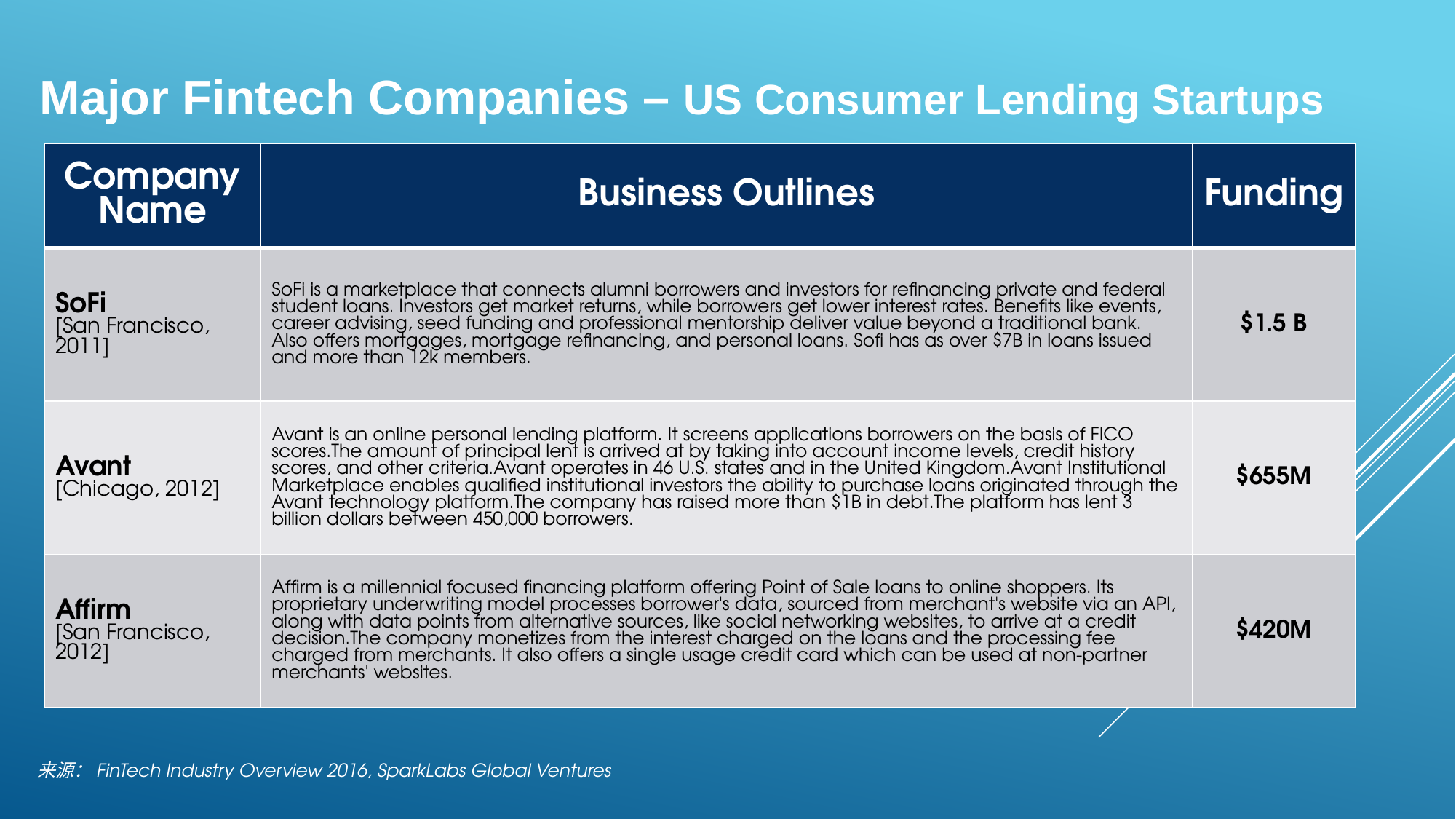

Major Fintech Companies – US Consumer Lending Startups
| Company Name | Business Outlines | Funding |
| --- | --- | --- |
| SoFi [San Francisco, 2011] | SoFi is a marketplace that connects alumni borrowers and investors for reﬁnancing private and federal student loans. Investors get market returns, while borrowers get lower interest rates. Beneﬁts like events, career advising, seed funding and professional mentorship deliver value beyond a traditional bank. Also offers mortgages, mortgage reﬁnancing, and personal loans. Soﬁ has as over $7B in loans issued and more than 12k members. | $1.5 B |
| Avant [Chicago, 2012] | Avant is an online personal lending platform. It screens applications borrowers on the basis of FICO scores.The amount of principal lent is arrived at by taking into account income levels, credit history scores, and other criteria.Avant operates in 46 U.S. states and in the United Kingdom.Avant Institutional Marketplace enables qualiﬁed institutional investors the ability to purchase loans originated through the Avant technology platform.The company has raised more than $1B in debt.The platform has lent 3 billion dollars between 450,000 borrowers. | $655M |
| Affirm [San Francisco, 2012] | Afﬁrm is a millennial focused ﬁnancing platform offering Point of Sale loans to online shoppers. Its proprietary underwriting model processes borrower's data, sourced from merchant's website via an API, along with data points from alternative sources, like social networking websites, to arrive at a credit decision.The company monetizes from the interest charged on the loans and the processing fee charged from merchants. It also offers a single usage credit card which can be used at non-partner merchants' websites. | $420M |
来源：FinTech Industry Overview 2016, SparkLabs Global Ventures